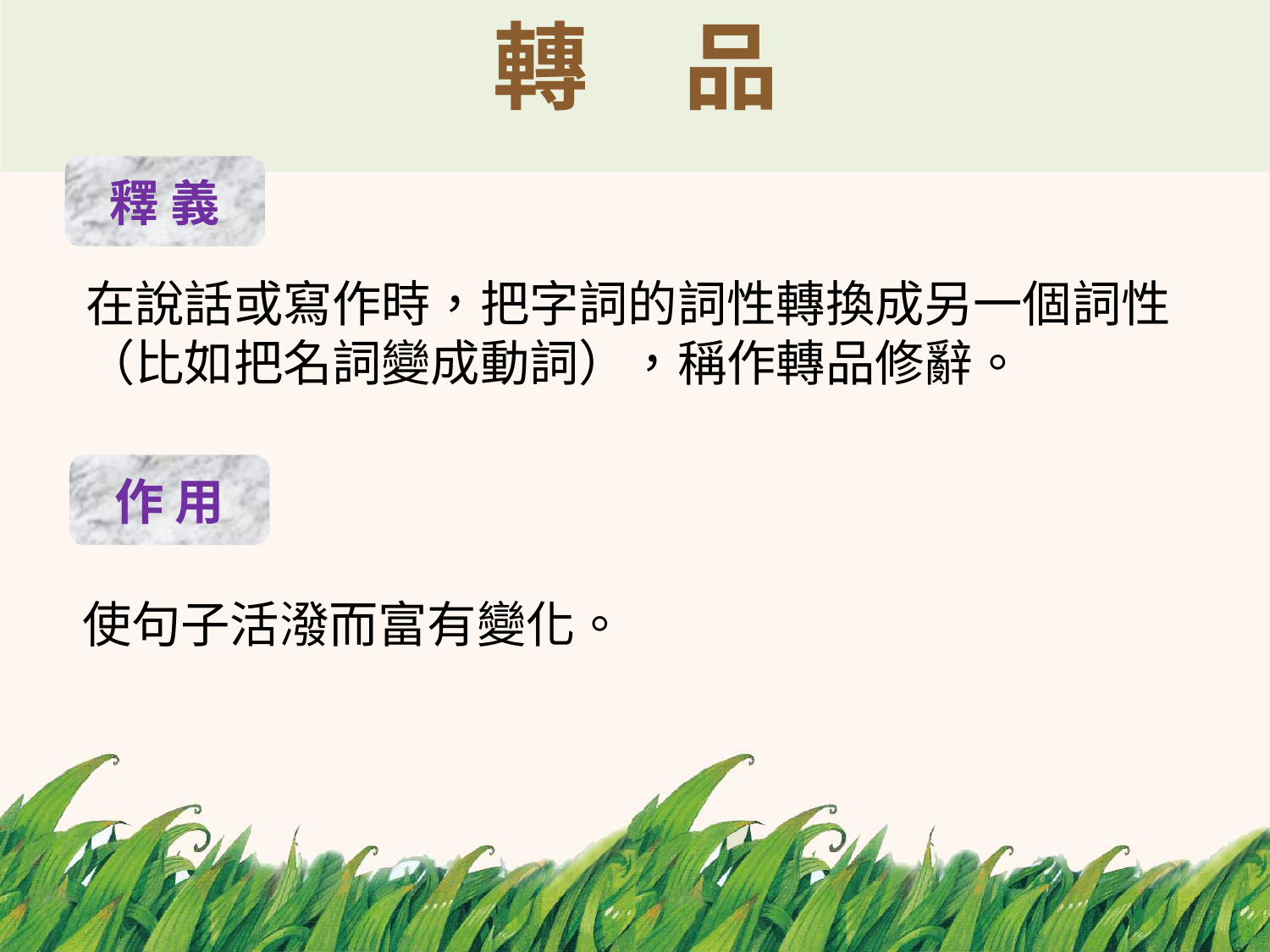

# 轉　品
釋 義
在說話或寫作時，把字詞的詞性轉換成另一個詞性（比如把名詞變成動詞），稱作轉品修辭。
作 用
使句子活潑而富有變化。